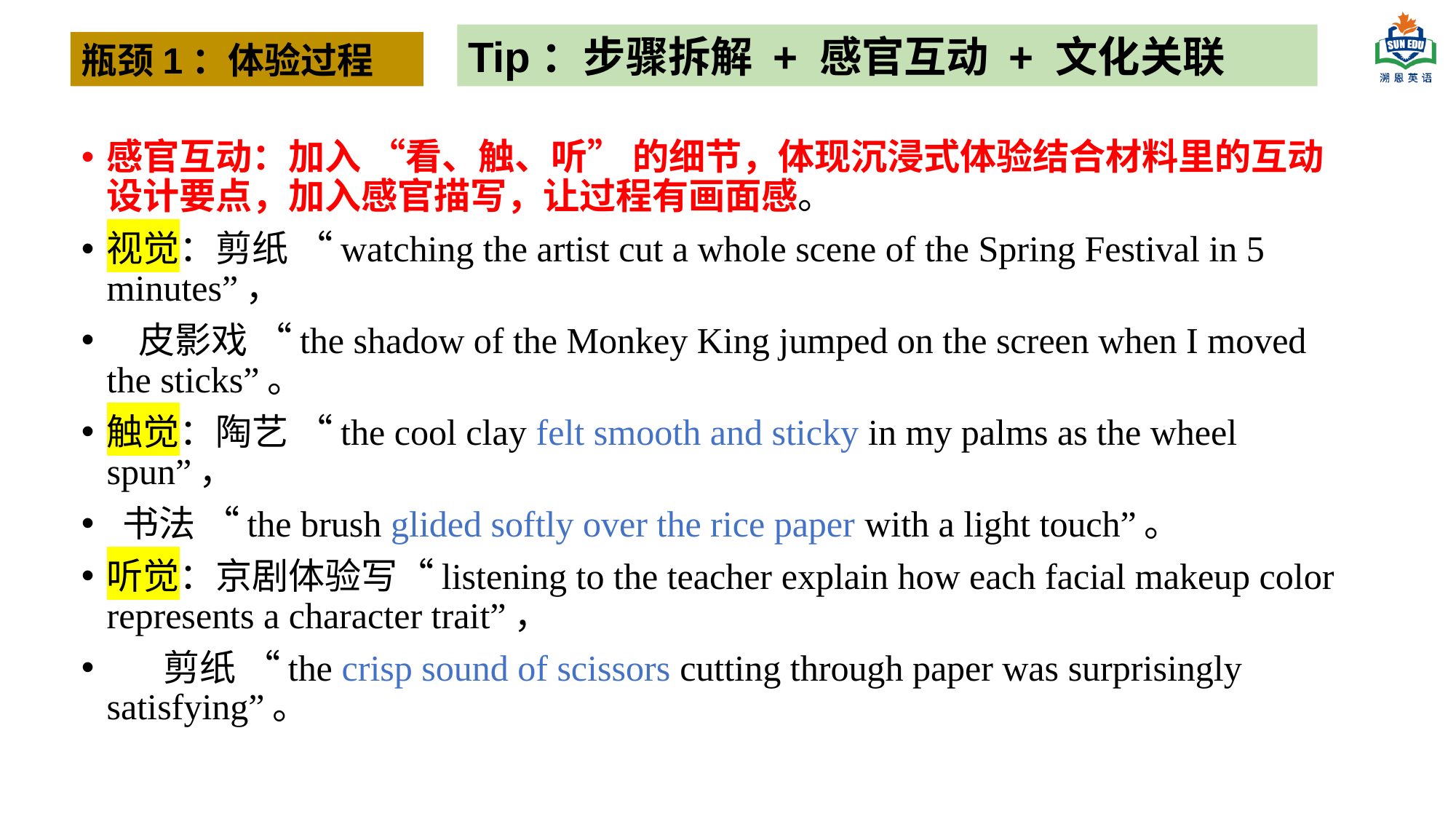

Tip：步骤拆解 + 感官互动 + 文化关联
瓶颈1：体验过程
感官互动：加入 “看、触、听” 的细节，体现沉浸式体验结合材料里的互动设计要点，加入感官描写，让过程有画面感。
视觉：剪纸 “watching the artist cut a whole scene of the Spring Festival in 5 minutes”，
   皮影戏 “the shadow of the Monkey King jumped on the screen when I moved the sticks”。
触觉：陶艺 “the cool clay felt smooth and sticky in my palms as the wheel spun”，
 书法 “the brush glided softly over the rice paper with a light touch”。
听觉：京剧体验写“listening to the teacher explain how each facial makeup color represents a character trait”，
      剪纸 “the crisp sound of scissors cutting through paper was surprisingly satisfying”。